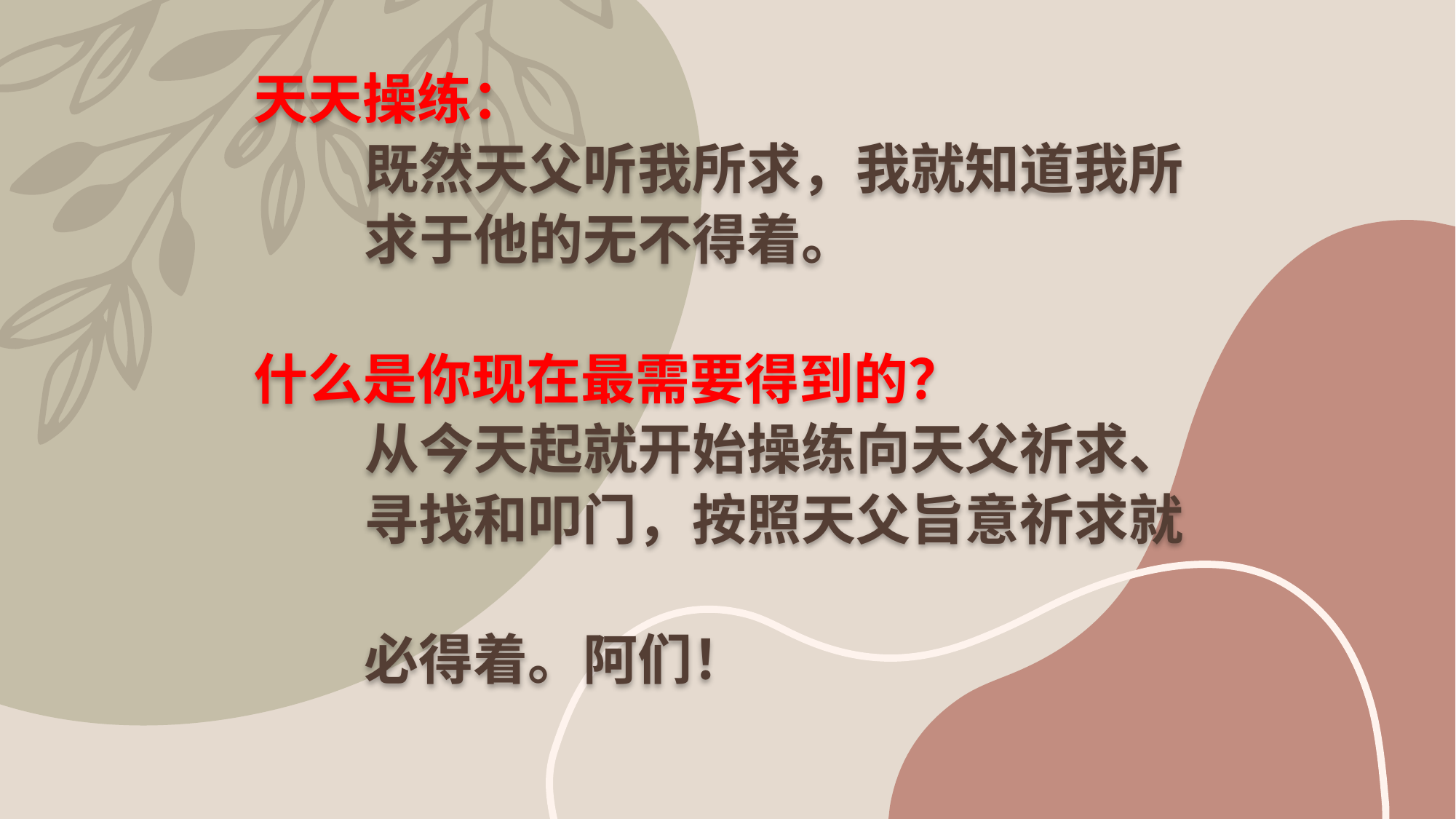

# 天天操练： 既然天父听我所求，我就知道我所 求于他的无不得着。 什么是你现在最需要得到的？ 从今天起就开始操练向天父祈求、 寻找和叩门，按照天父旨意祈求就 必得着。阿们！